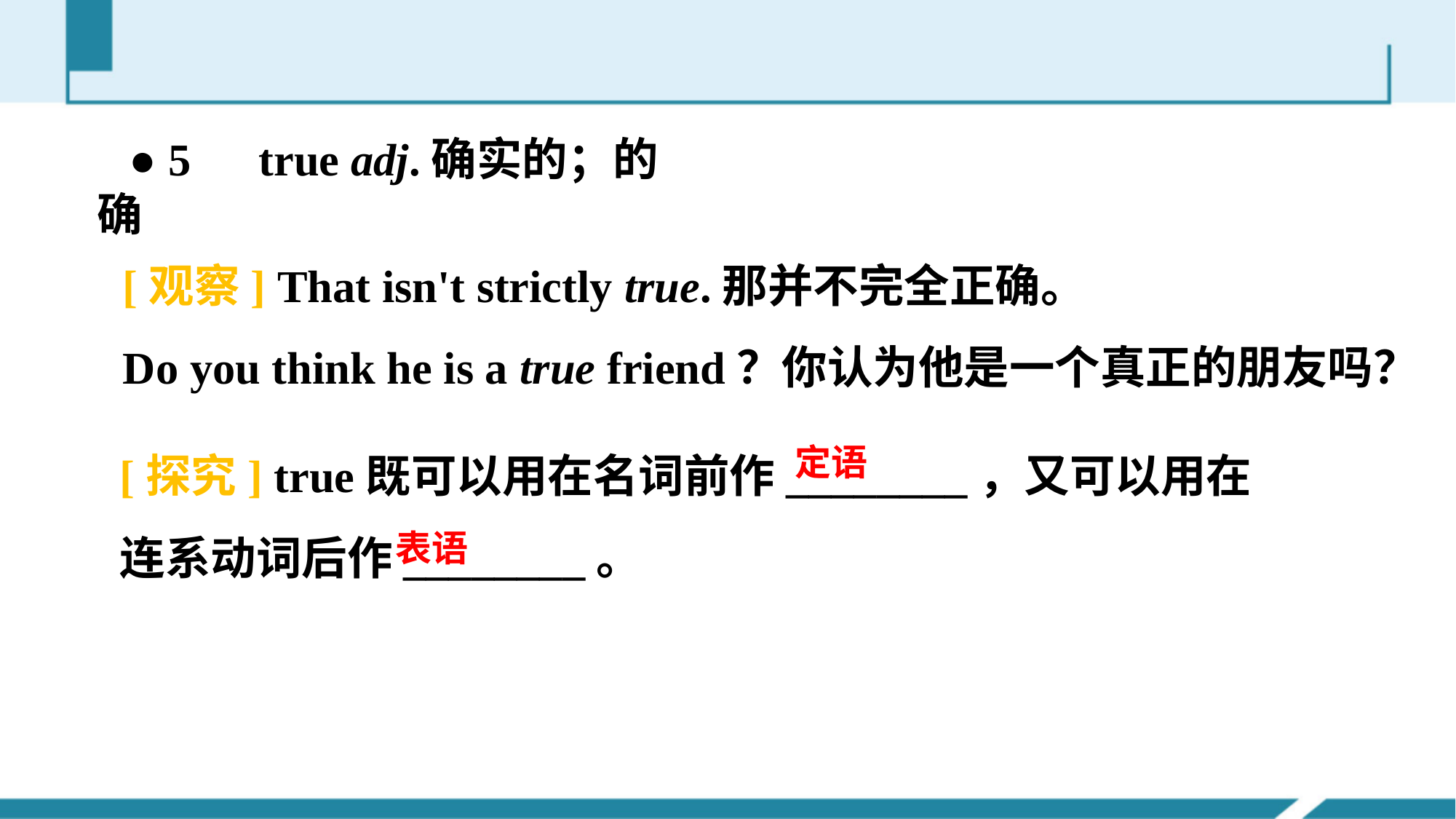

● 5　true adj.确实的；的确
[观察] That isn't strictly true.那并不完全正确。
Do you think he is a true friend？你认为他是一个真正的朋友吗？
[探究] true既可以用在名词前作________，又可以用在连系动词后作________。
定语
表语